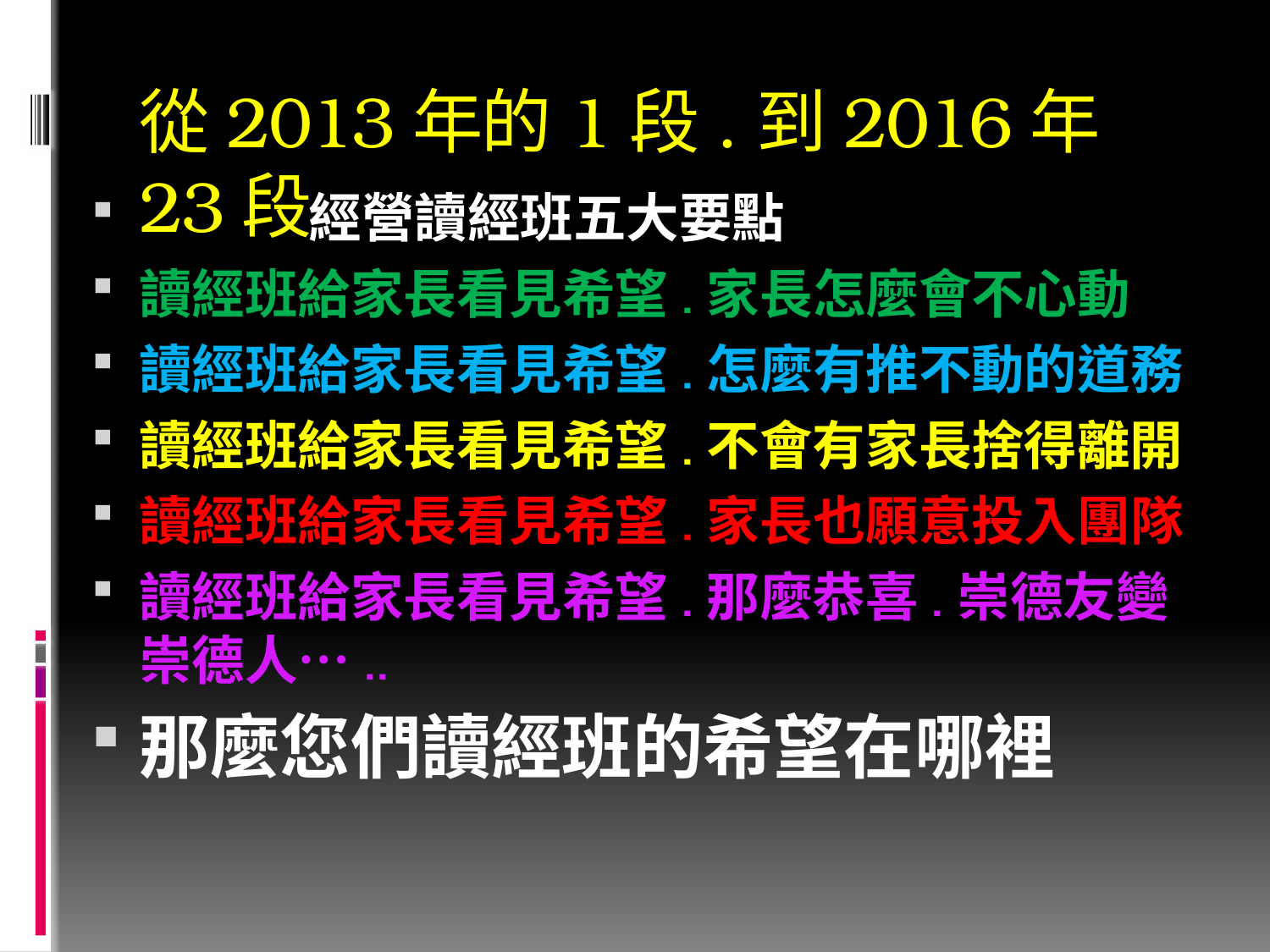

# 從2013年的1段.到2016年23段
             經營讀經班五大要點
讀經班給家長看見希望.家長怎麼會不心動
讀經班給家長看見希望.怎麼有推不動的道務
讀經班給家長看見希望.不會有家長捨得離開
讀經班給家長看見希望.家長也願意投入團隊
讀經班給家長看見希望.那麼恭喜.崇德友變崇德人…..
那麼您們讀經班的希望在哪裡